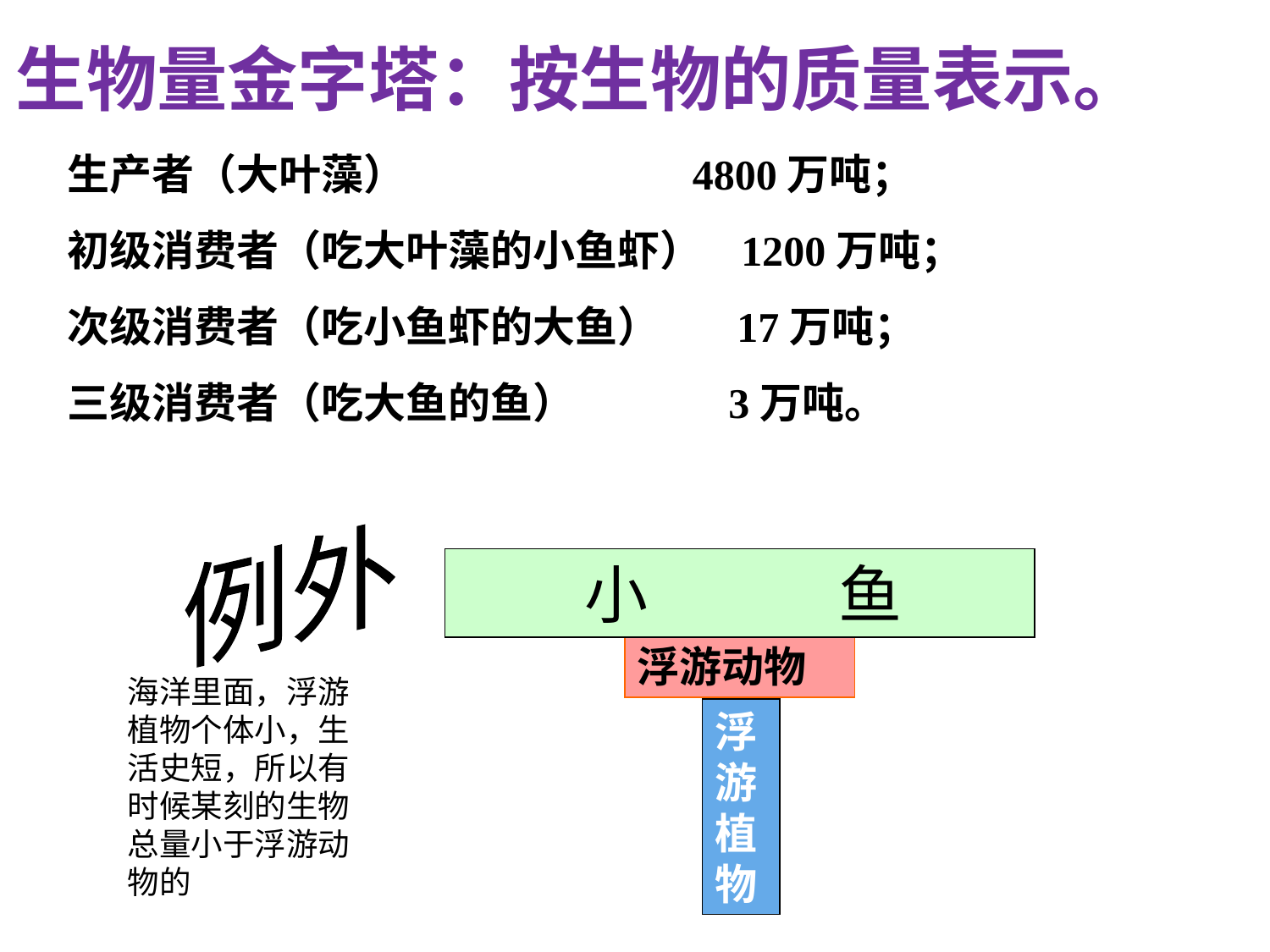

生物量金字塔：按生物的质量表示。
生产者（大叶藻）                             4800万吨；
初级消费者（吃大叶藻的小鱼虾）   1200万吨；
次级消费者（吃小鱼虾的大鱼）       17万吨；
三级消费者（吃大鱼的鱼）               3万吨。
例外
　　小　　　鱼

浮游动物
浮游植物
海洋里面，浮游植物个体小，生活史短，所以有时候某刻的生物总量小于浮游动物的